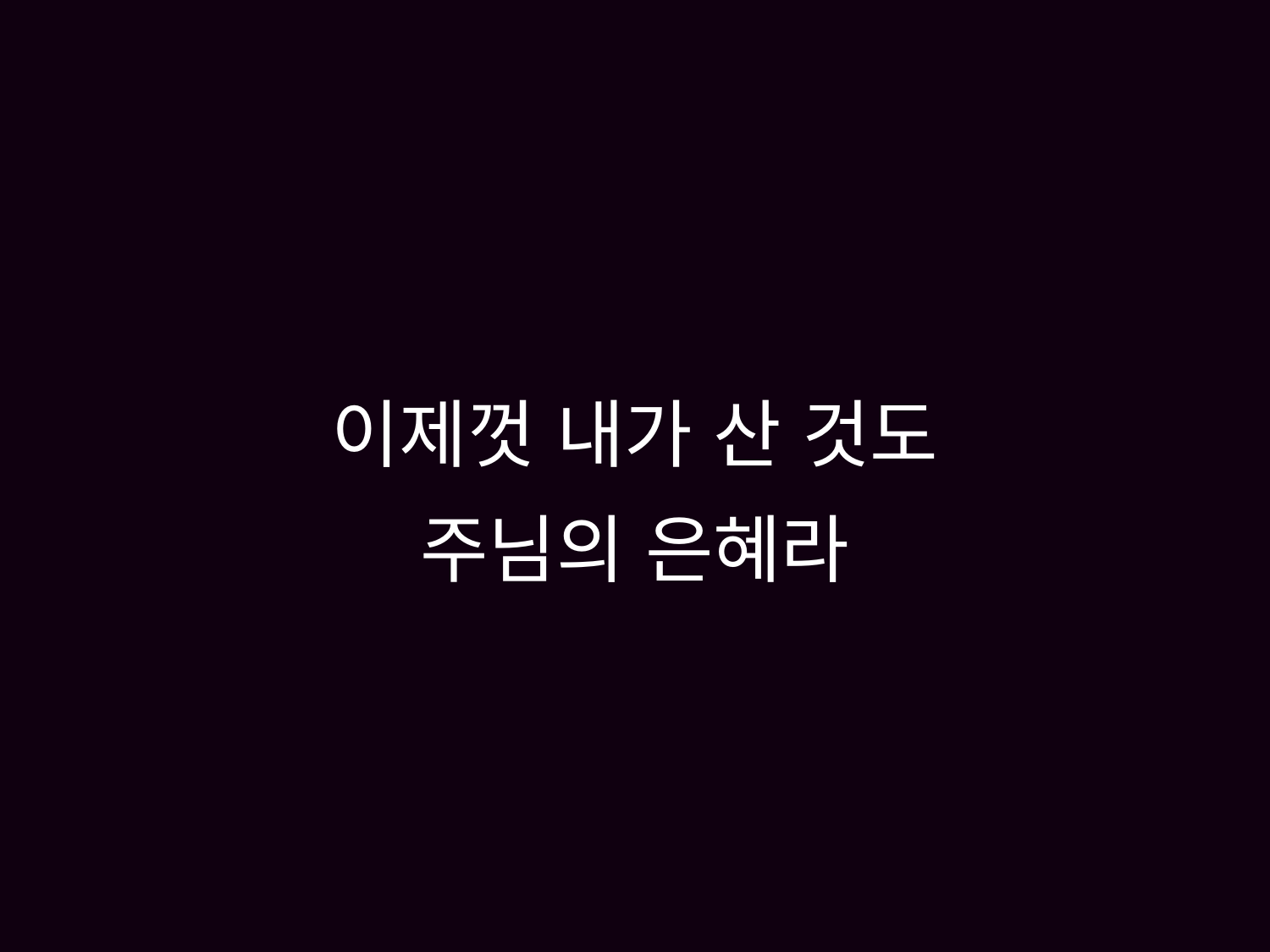

# 이제껏 내가 산 것도 주님의 은혜라